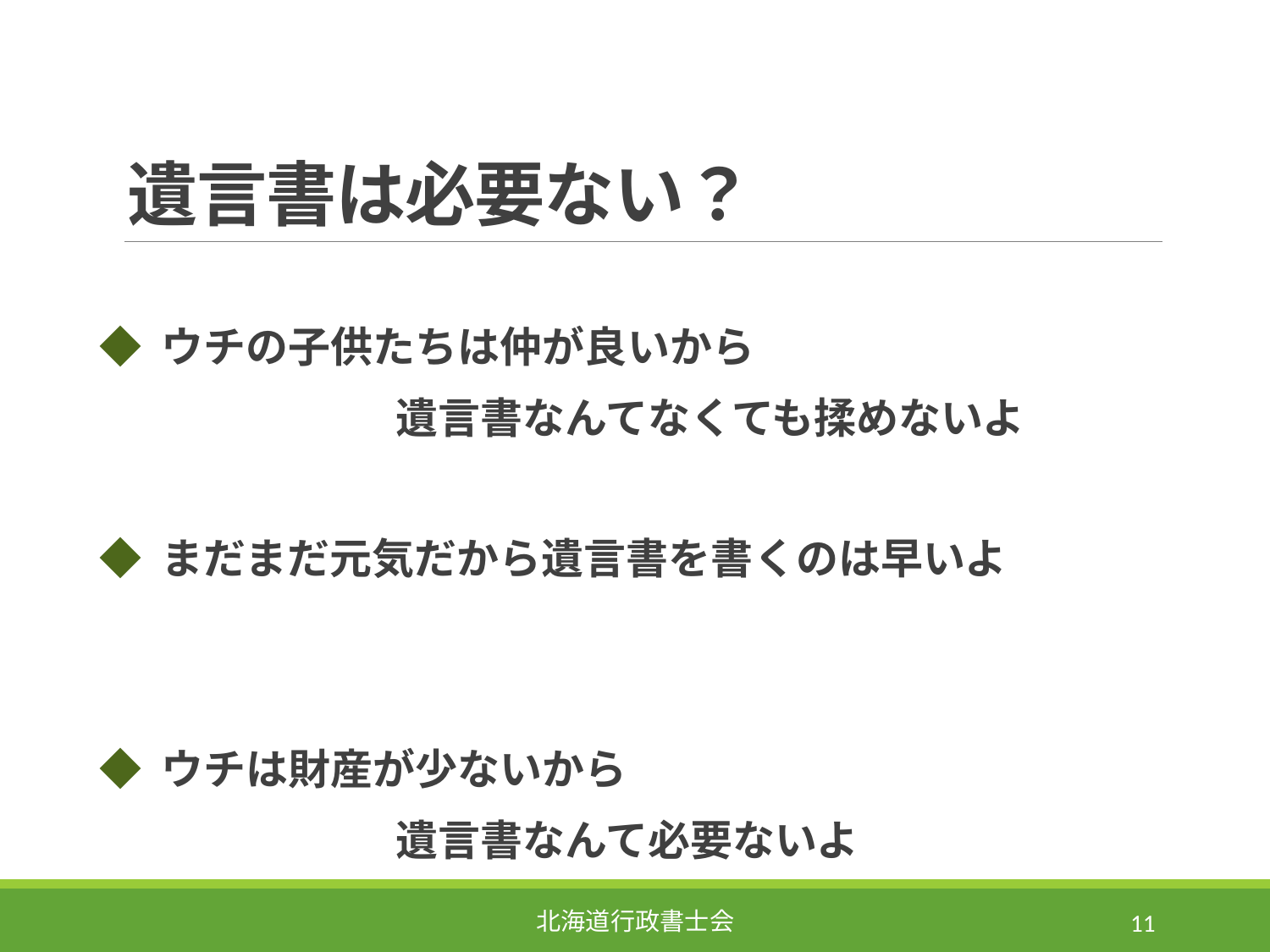

# 遺言書は必要ない？
◆ ウチの子供たちは仲が良いから
　　　　　　　遺言書なんてなくても揉めないよ

◆ まだまだ元気だから遺言書を書くのは早いよ

◆ ウチは財産が少ないから
　　　　　　　遺言書なんて必要ないよ

北海道行政書士会
11